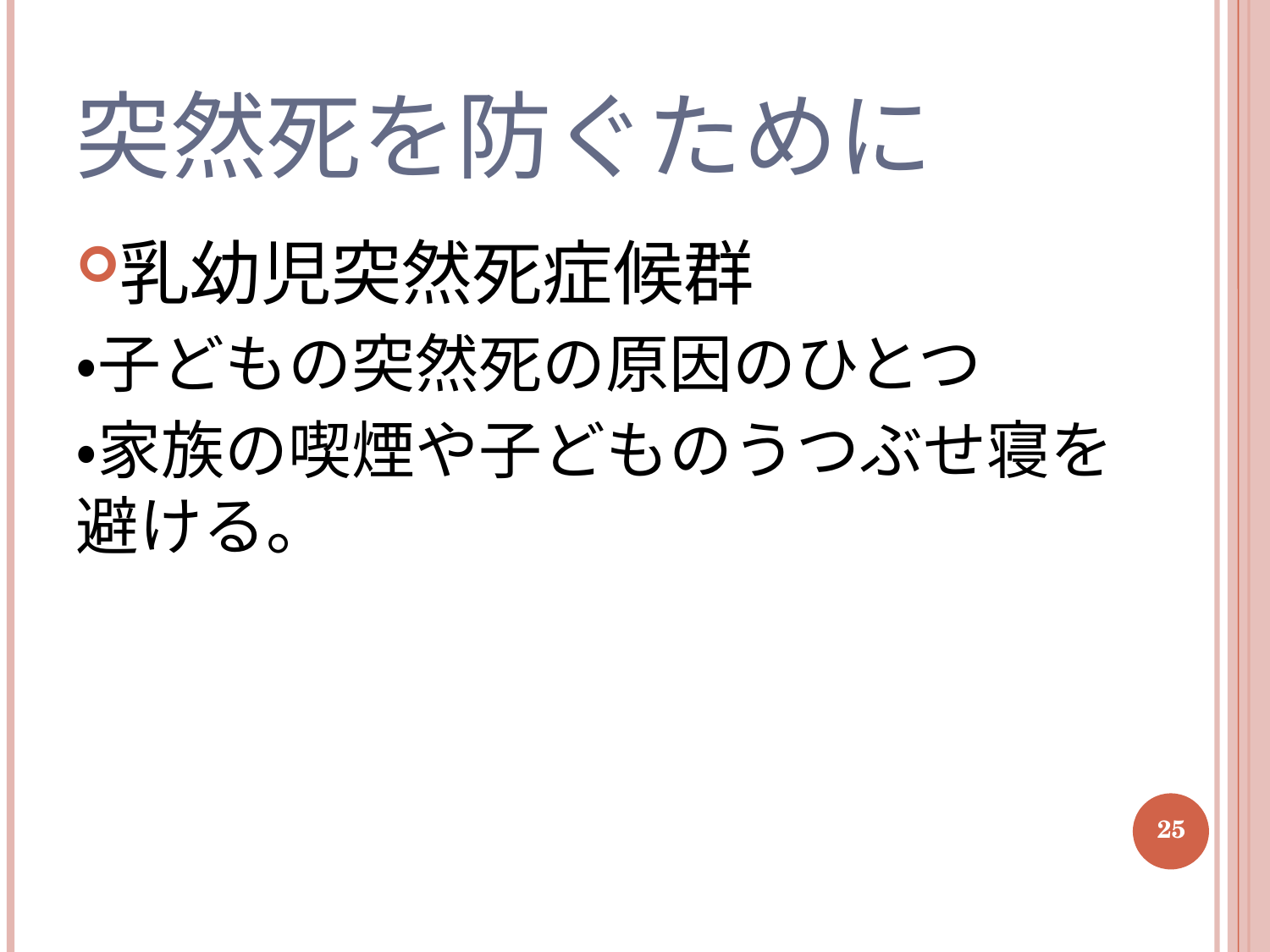

突然死を防ぐために
乳幼児突然死症候群
・子どもの突然死の原因のひとつ
・家族の喫煙や子どものうつぶせ寝を避ける。
25